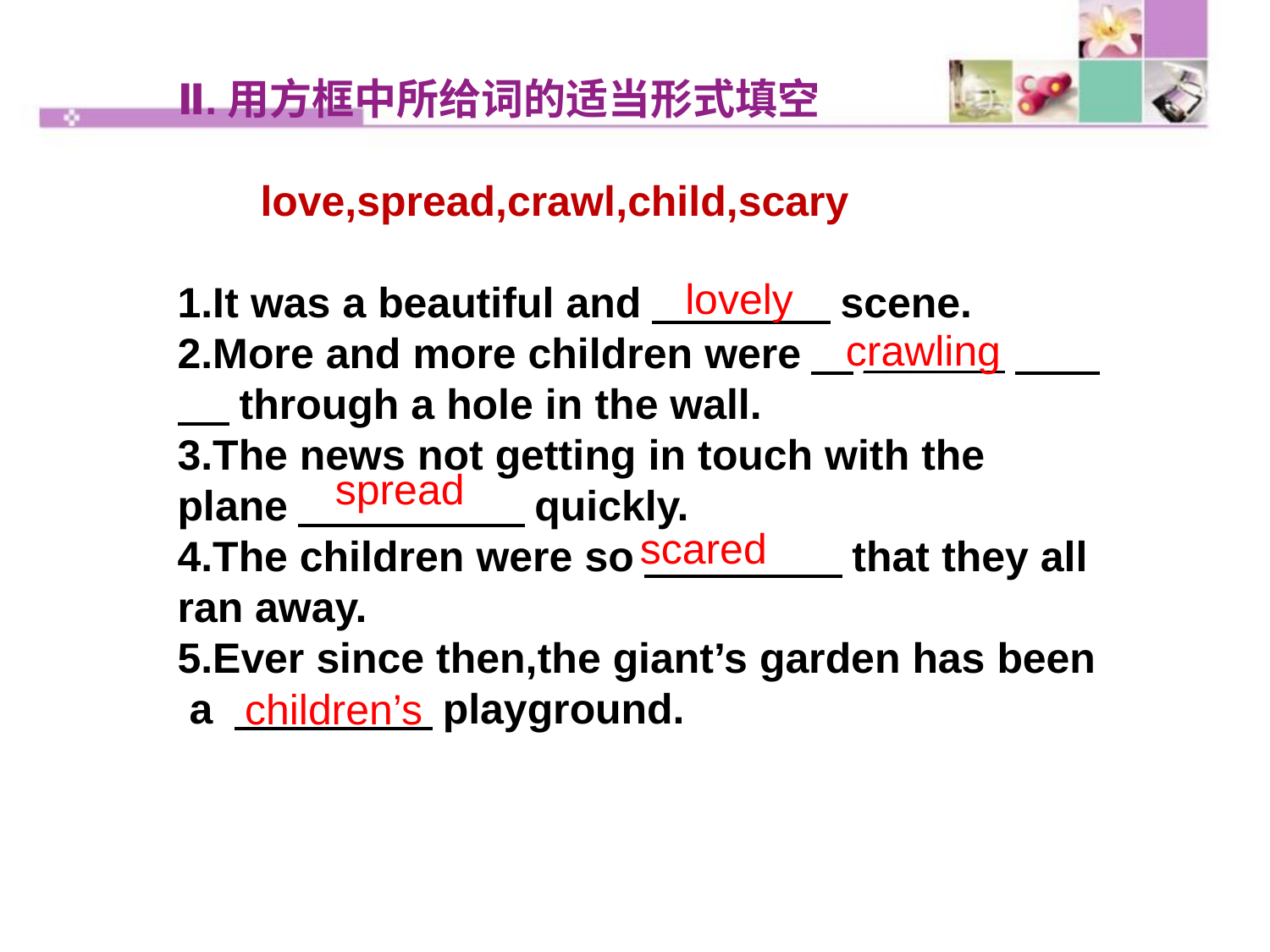

Ⅱ.用方框中所给词的适当形式填空

       love,spread,crawl,child,scary

1.It was a beautiful and　　　　 scene.
2.More and more children were　______　　　 through a hole in the wall.
3.The news not getting in touch with the
plane　　　　      quickly.
4.The children were so　　　　   that they all ran away.
5.Ever since then,the giant’s garden has been
 a 　　　　   playground.

lovely
crawling
spread
scared
children’s